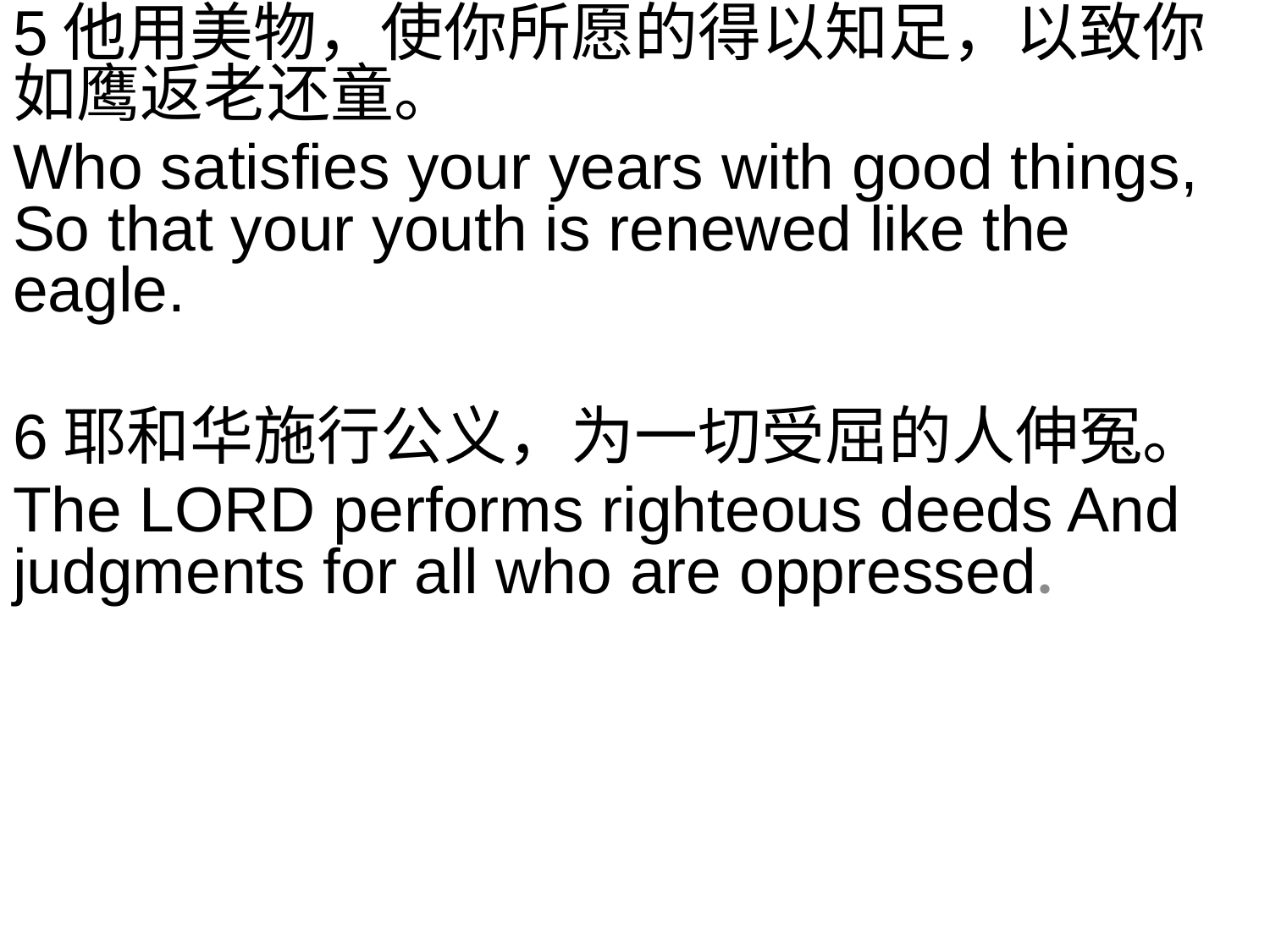

5他用美物，使你所愿的得以知足，以致你如鹰返老还童。
Who satisfies your years with good things, So that your youth is renewed like the eagle.

6耶和华施行公义，为一切受屈的人伸冤。
The LORD performs righteous deeds And judgments for all who are oppressed.